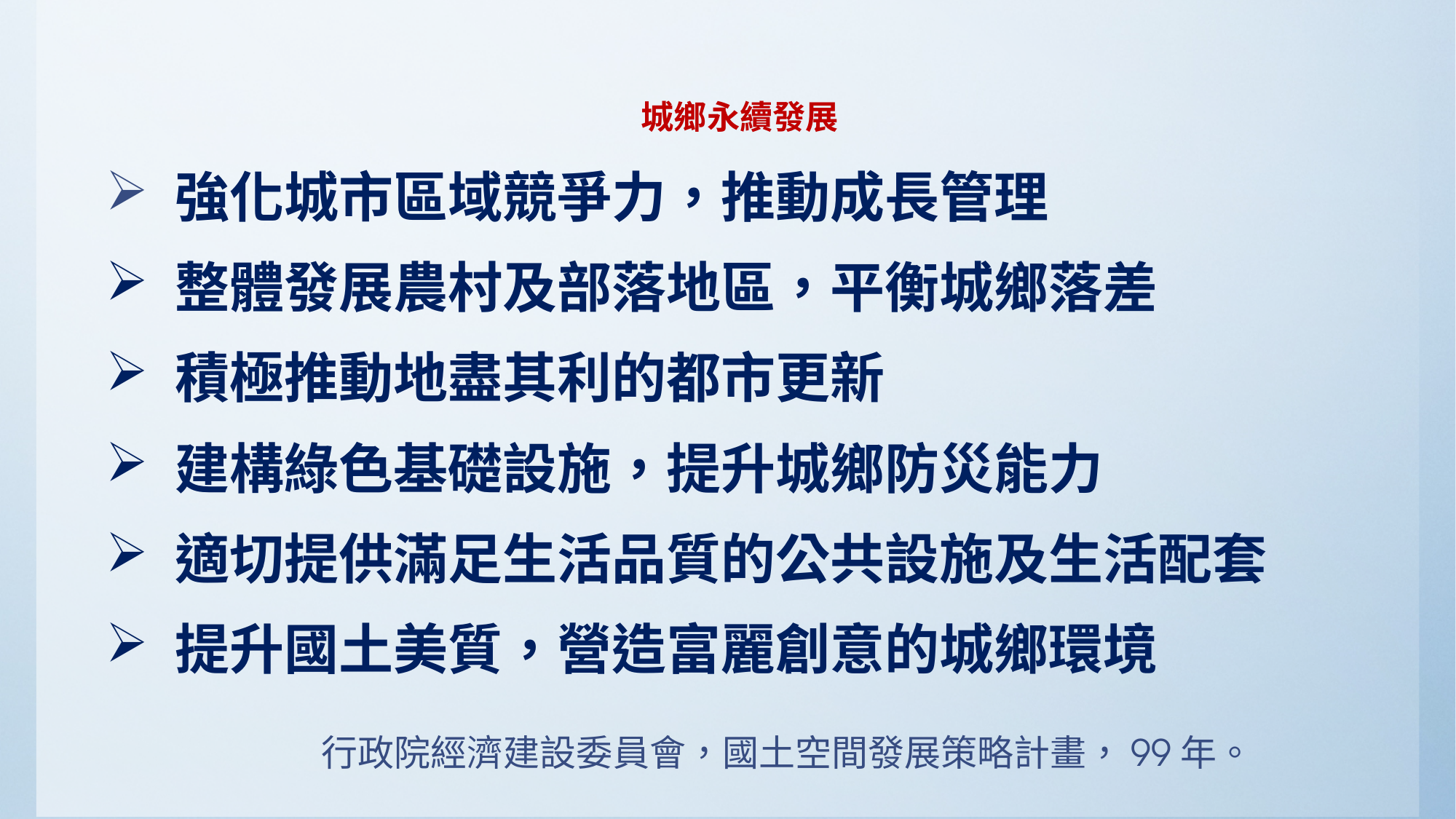

# 城鄉永續發展
 強化城市區域競爭力，推動成長管理
 整體發展農村及部落地區，平衡城鄉落差
 積極推動地盡其利的都市更新
 建構綠色基礎設施，提升城鄉防災能力
 適切提供滿足生活品質的公共設施及生活配套
 提升國土美質，營造富麗創意的城鄉環境

行政院經濟建設委員會，國土空間發展策略計畫，99年。